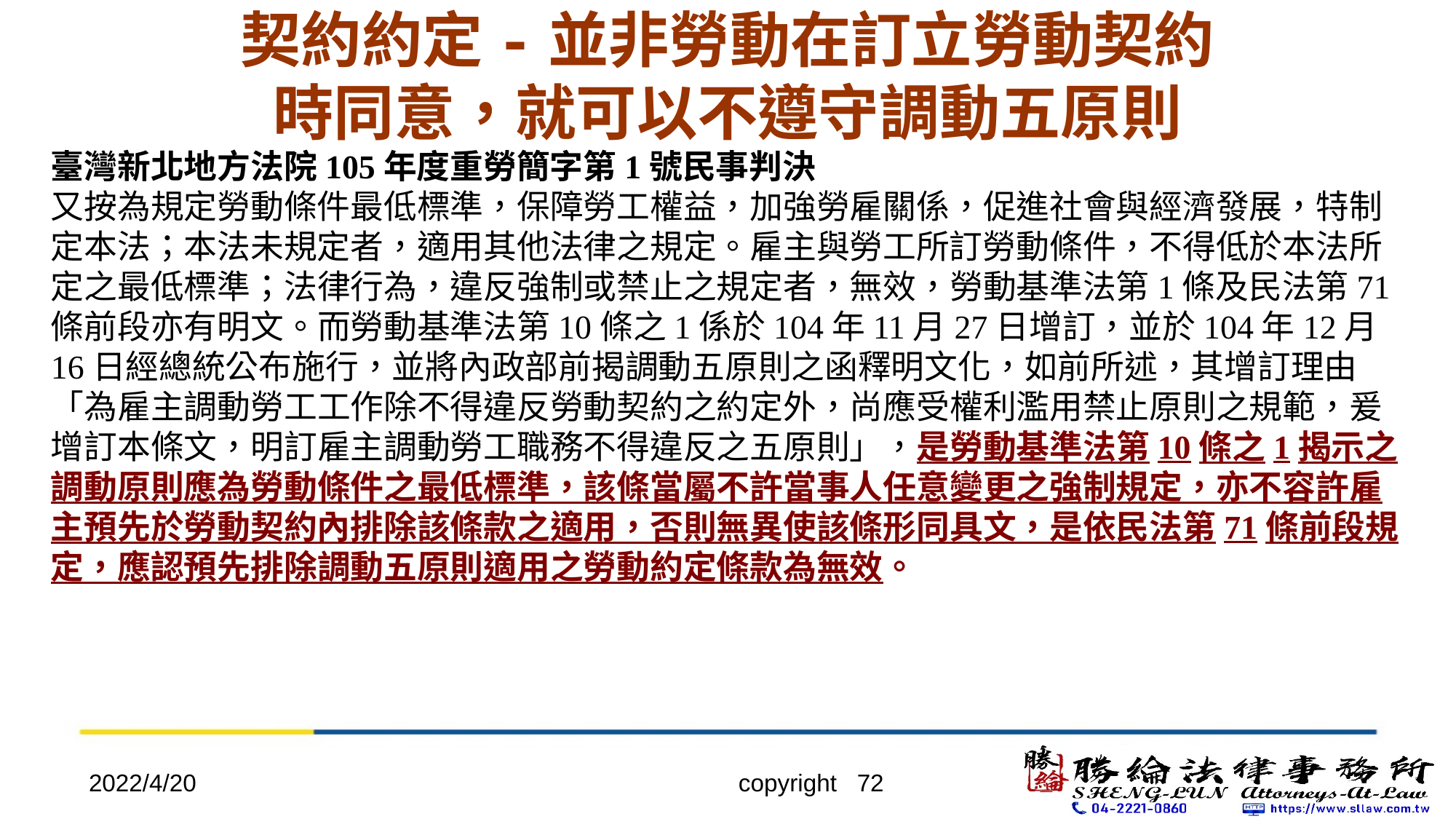

# 契約約定-並非勞動在訂立勞動契約時同意，就可以不遵守調動五原則

臺灣新北地方法院105年度重勞簡字第1號民事判決
又按為規定勞動條件最低標準，保障勞工權益，加強勞雇關係，促進社會與經濟發展，特制定本法；本法未規定者，適用其他法律之規定。雇主與勞工所訂勞動條件，不得低於本法所定之最低標準；法律行為，違反強制或禁止之規定者，無效，勞動基準法第1條及民法第71條前段亦有明文。而勞動基準法第10條之1係於104年11月27日增訂，並於104年12月16日經總統公布施行，並將內政部前揭調動五原則之函釋明文化，如前所述，其增訂理由「為雇主調動勞工工作除不得違反勞動契約之約定外，尚應受權利濫用禁止原則之規範，爰增訂本條文，明訂雇主調動勞工職務不得違反之五原則」，是勞動基準法第10條之1揭示之調動原則應為勞動條件之最低標準，該條當屬不許當事人任意變更之強制規定，亦不容許雇主預先於勞動契約內排除該條款之適用，否則無異使該條形同具文，是依民法第71條前段規定，應認預先排除調動五原則適用之勞動約定條款為無效。
2022/4/20
copyright   72